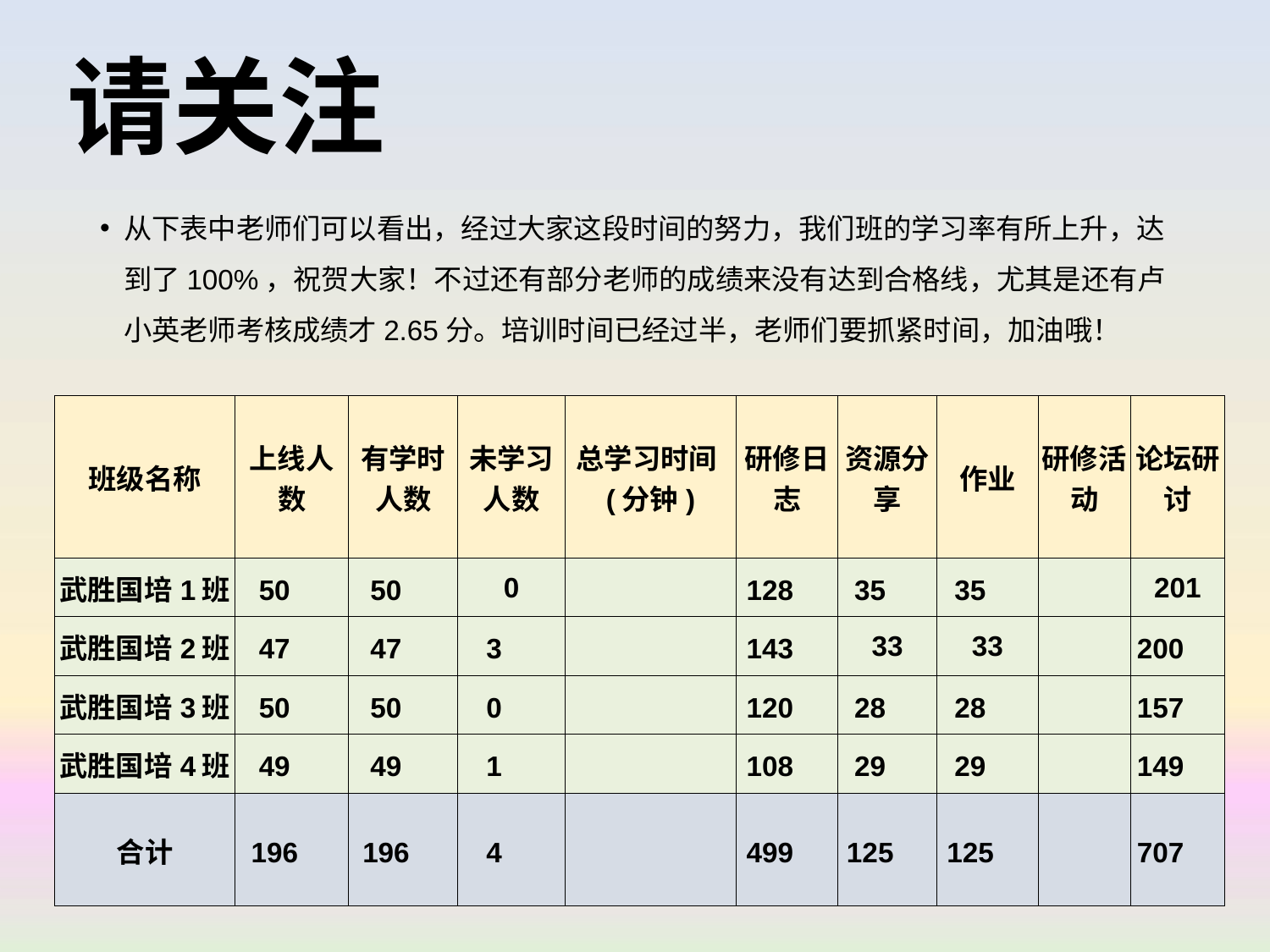

# 请关注
从下表中老师们可以看出，经过大家这段时间的努力，我们班的学习率有所上升，达到了100%，祝贺大家！不过还有部分老师的成绩来没有达到合格线，尤其是还有卢小英老师考核成绩才2.65分。培训时间已经过半，老师们要抓紧时间，加油哦！
| 班级名称 | 上线人数 | 有学时人数 | 未学习人数 | 总学习时间(分钟) | 研修日志 | 资源分享 | 作业 | 研修活动 | 论坛研讨 |
| --- | --- | --- | --- | --- | --- | --- | --- | --- | --- |
| 武胜国培1班 | 50 | 50 | 0 |  | 128 | 35 | 35 |  | 201 |
| 武胜国培2班 | 47 | 47 | 3 |  | 143 | 33 | 33 |  | 200 |
| 武胜国培3班 | 50 | 50 | 0 |  | 120 | 28 | 28 |  | 157 |
| 武胜国培4班 | 49 | 49 | 1 |  | 108 | 29 | 29 |  | 149 |
| 合计 | 196 | 196 | 4 |  | 499 | 125 | 125 |  | 707 |